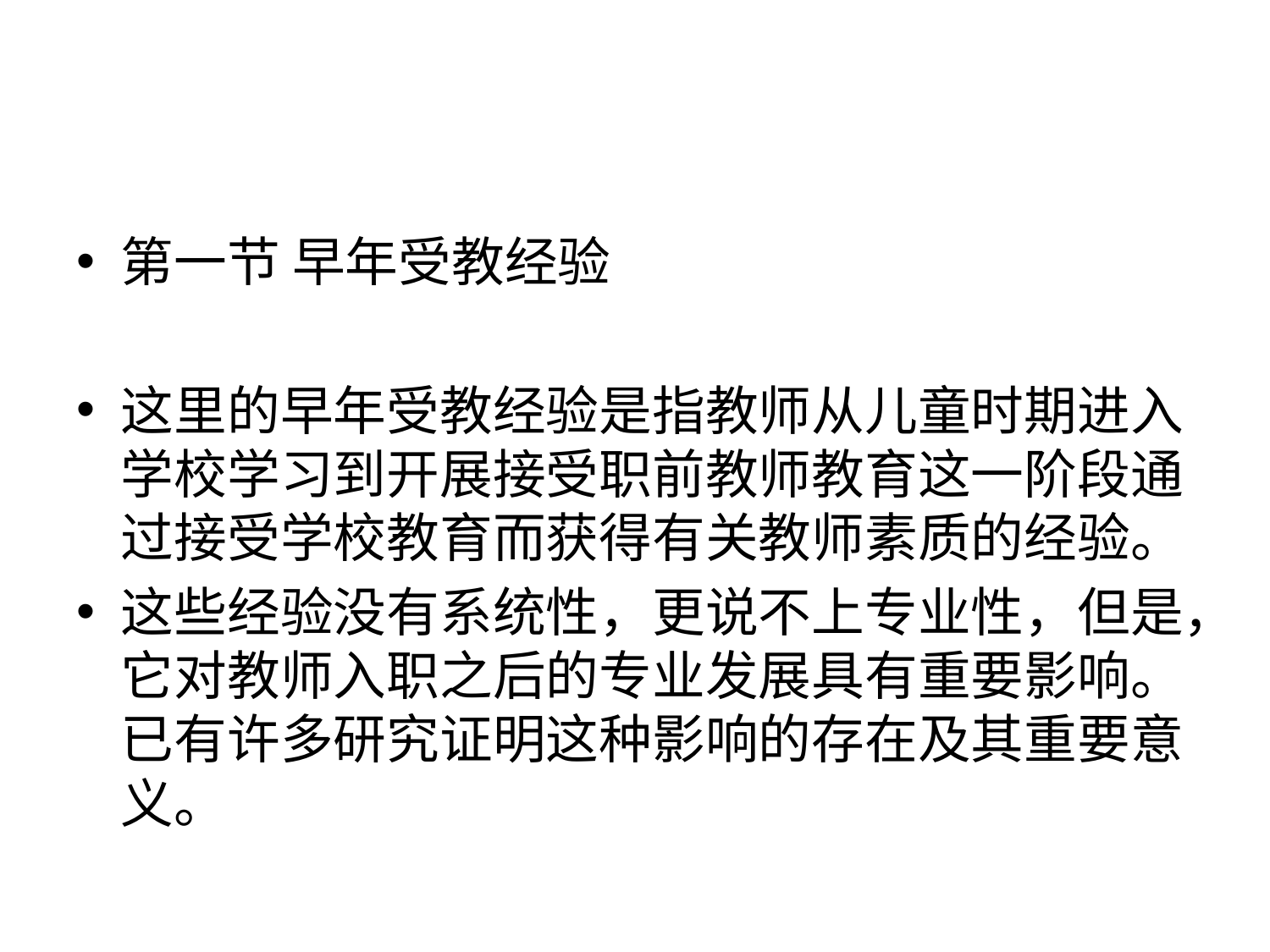

#
第一节 早年受教经验

这里的早年受教经验是指教师从儿童时期进入学校学习到开展接受职前教师教育这一阶段通过接受学校教育而获得有关教师素质的经验。
这些经验没有系统性，更说不上专业性，但是，它对教师入职之后的专业发展具有重要影响。已有许多研究证明这种影响的存在及其重要意义。